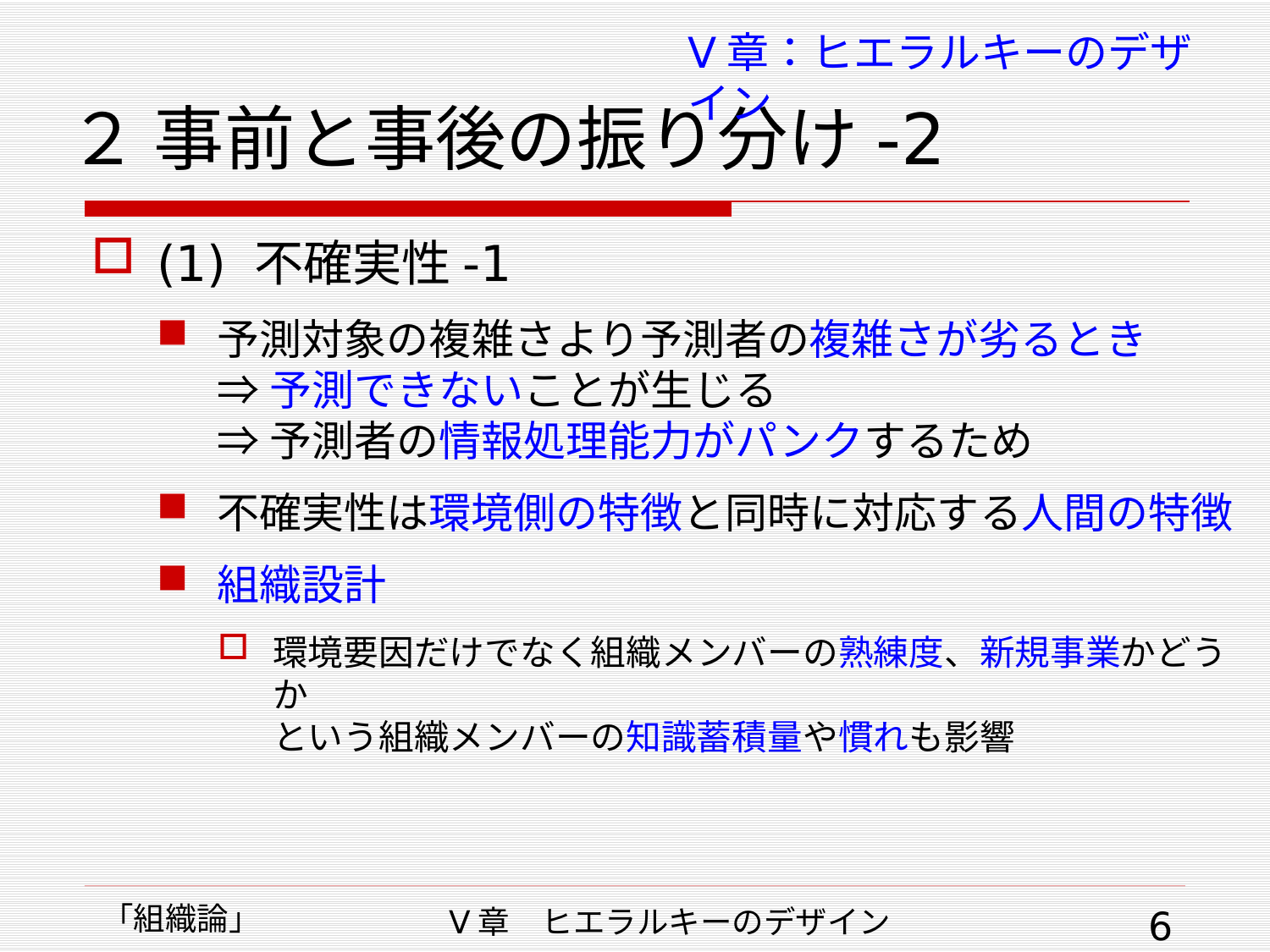

# ２ 事前と事後の振り分け-2
V章：ヒエラルキーのデザイン
(1) 不確実性-1
予測対象の複雑さより予測者の複雑さが劣るとき
⇒ 予測できないことが生じる
⇒ 予測者の情報処理能力がパンクするため
不確実性は環境側の特徴と同時に対応する人間の特徴
組織設計
環境要因だけでなく組織メンバーの熟練度、新規事業かどうか
という組織メンバーの知識蓄積量や慣れも影響
「組織論」
V章　ヒエラルキーのデザイン
6